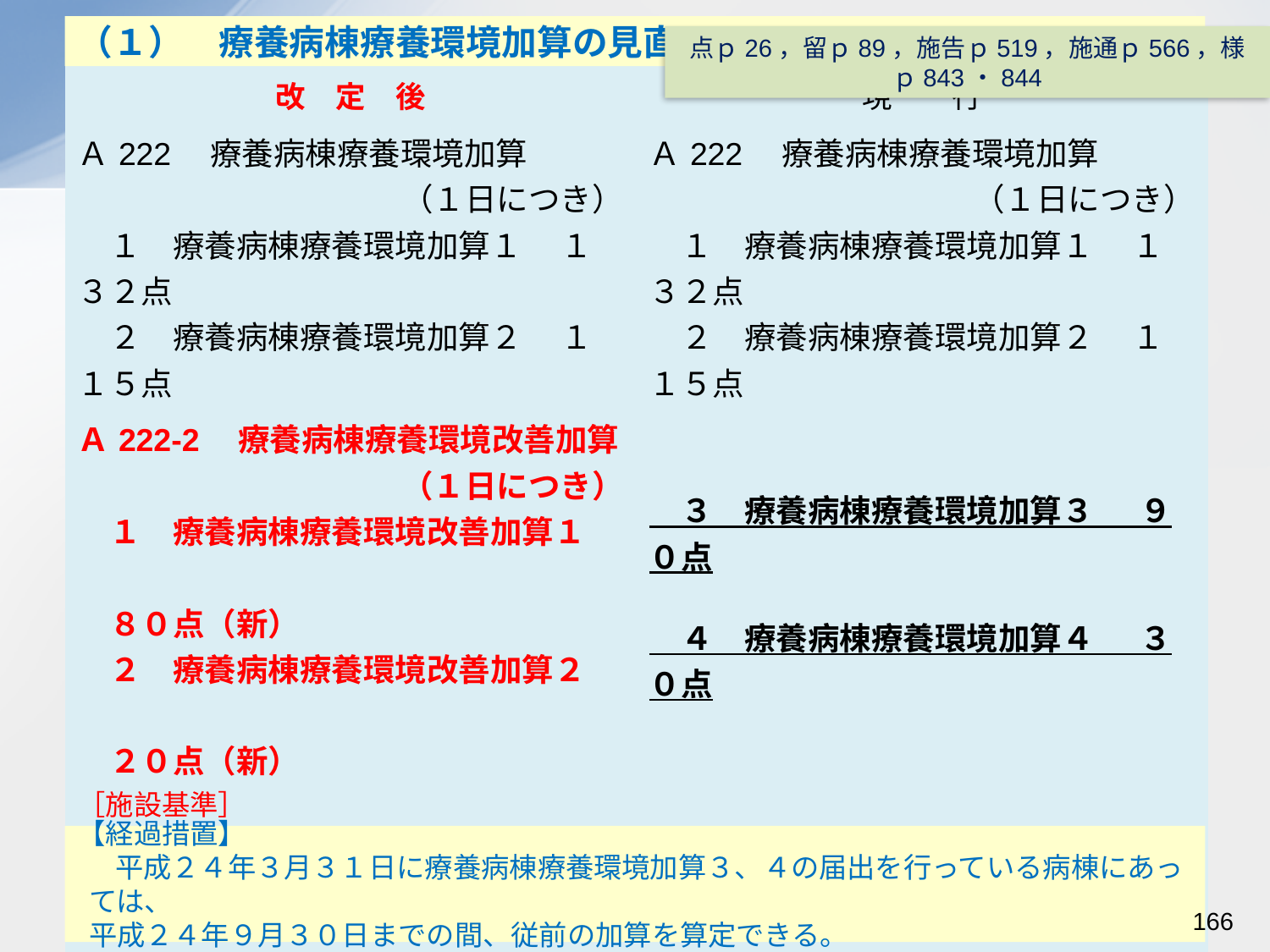

（１）　療養病棟療養環境加算の見直し
点ｐ26，留ｐ89，施告ｐ519，施通ｐ566，様ｐ843・844
| 改　定　後 | 現　　行 |
| --- | --- |
| Ａ222　療養病棟療養環境加算 （１日につき） 　１　療養病棟療養環境加算１　 １３２点 　２　療養病棟療養環境加算２　 １１５点 Ａ222-2　療養病棟療養環境改善加算 （１日につき） 　１　療養病棟療養環境改善加算１ 　　　　　　　　　　　　　　　　　　８０点（新） 　２　療養病棟療養環境改善加算２ 　　　　　　　　　　　　　　　　　　２０点（新） ［施設基準］ 医療法上の原則は満たさないものの、同法の経過措置として、施設基準の緩和が認められている医療機関のみを対象とする。 当該加算を算定できる期間については、増築または全面的な改築を行うまでの間とし、当該病棟の療養環境の改善に資する計画を策定して報告するとともに、毎年その改善状況についても報告することとする。 | Ａ222　療養病棟療養環境加算 （１日につき） 　１　療養病棟療養環境加算１　 １３２点 　２　療養病棟療養環境加算２　 １１５点 　３　療養病棟療養環境加算３ 　 ９０点 　４　療養病棟療養環境加算４ 　 ３０点 |
【経過措置】
平成２４年３月３１日に療養病棟療養環境加算３、４の届出を行っている病棟にあっては、
平成２４年９月３０日までの間、従前の加算を算定できる。
166